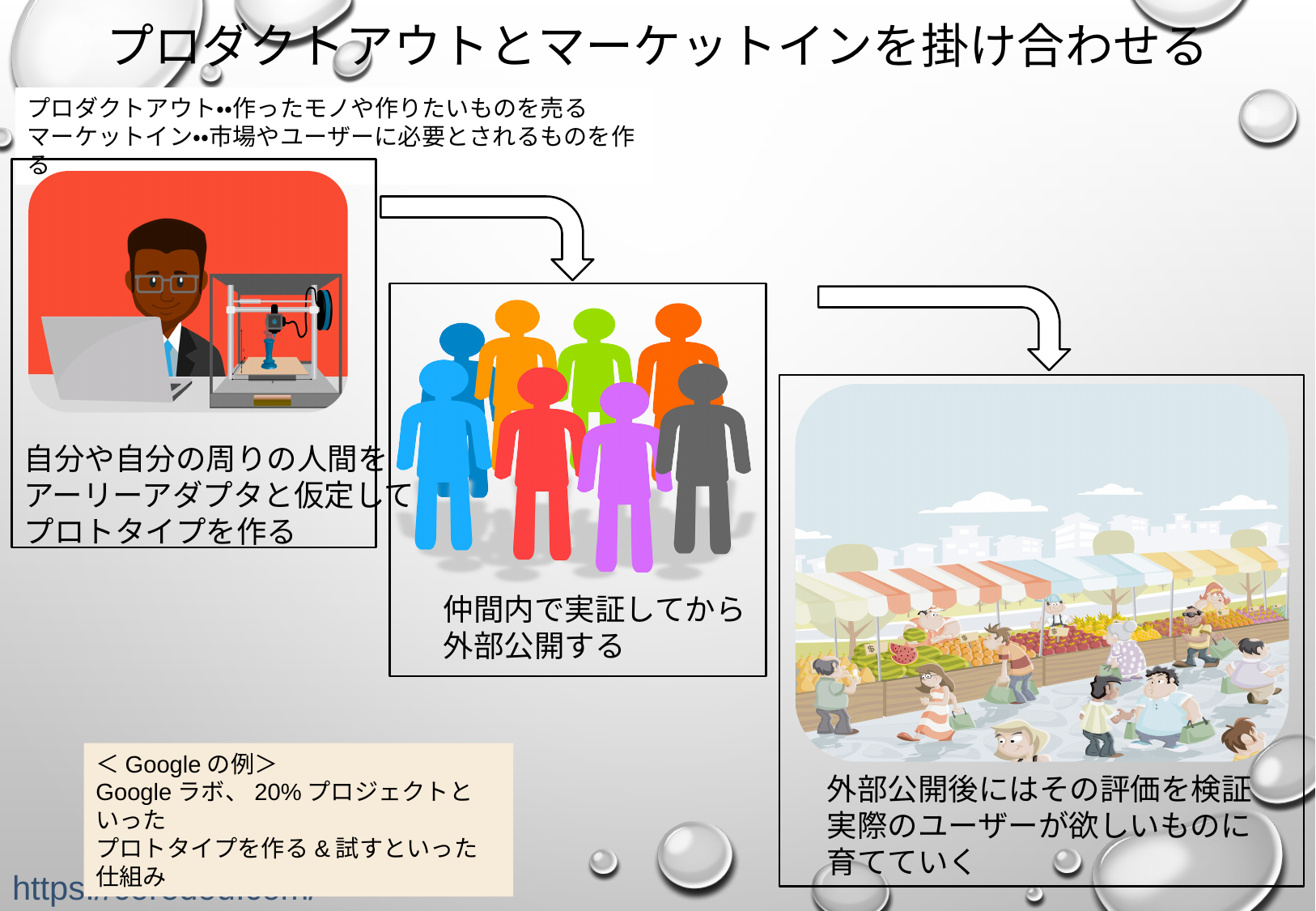

# プロダクトアウトとマーケットインを掛け合わせる
プロダクトアウト・・作ったモノや作りたいものを売る
マーケットイン・・市場やユーザーに必要とされるものを作る

自分や自分の周りの人間を
アーリーアダプタと仮定して
プロトタイプを作る
仲間内で実証してから
外部公開する
＜Googleの例＞
Googleラボ、20%プロジェクトといった
プロトタイプを作る&試すといった仕組み
外部公開後にはその評価を検証
実際のユーザーが欲しいものに
育てていく
https://coredou.com/